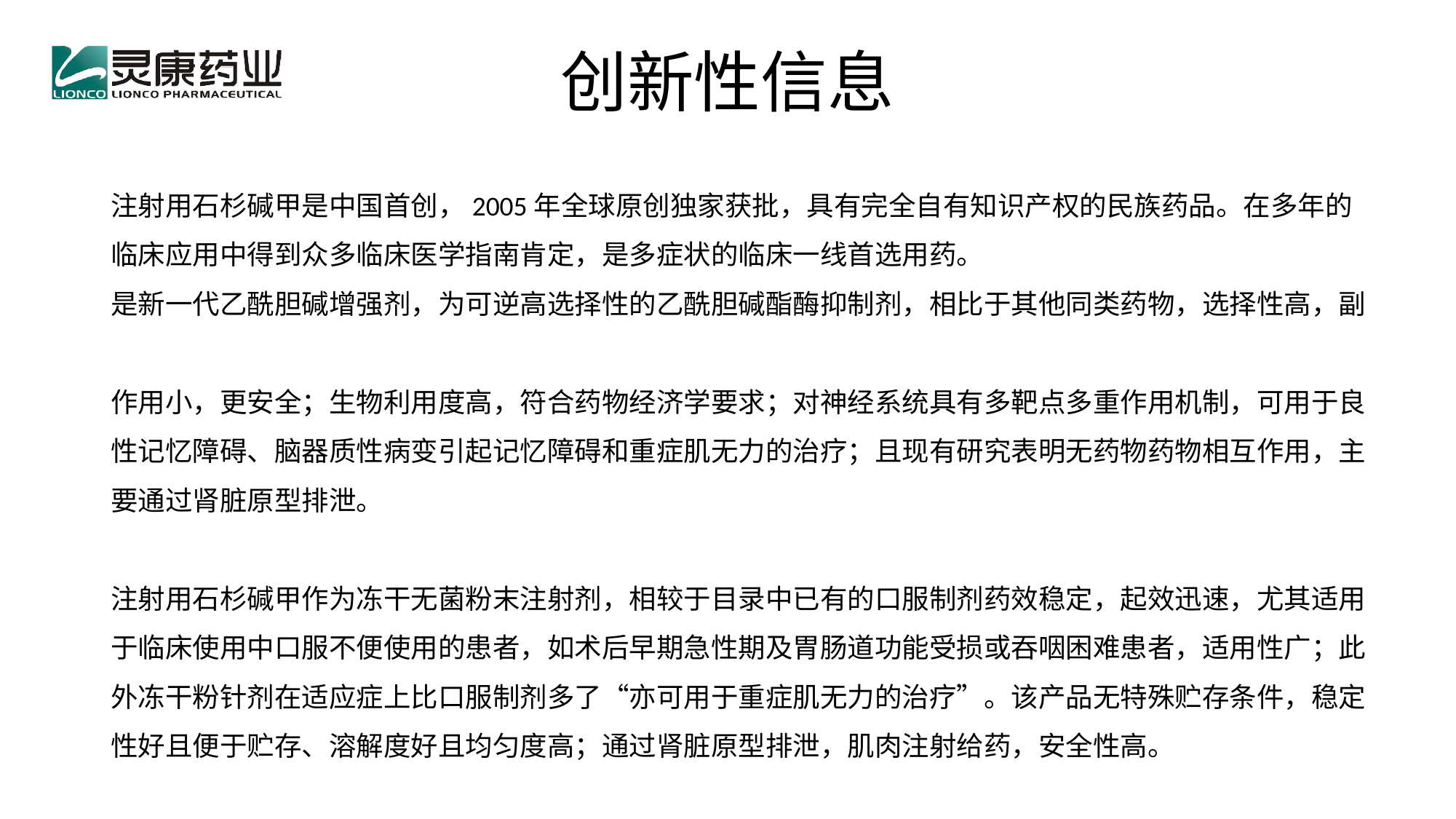

# 创新性信息
注射用石杉碱甲是中国首创，2005年全球原创独家获批，具有完全自有知识产权的民族药品。在多年的临床应用中得到众多临床医学指南肯定，是多症状的临床一线首选用药。
是新一代乙酰胆碱增强剂，为可逆高选择性的乙酰胆碱酯酶抑制剂，相比于其他同类药物，选择性高，副

作用小，更安全；生物利用度高，符合药物经济学要求；对神经系统具有多靶点多重作用机制，可用于良性记忆障碍、脑器质性病变引起记忆障碍和重症肌无力的治疗；且现有研究表明无药物药物相互作用，主要通过肾脏原型排泄。

注射用石杉碱甲作为冻干无菌粉末注射剂，相较于目录中已有的口服制剂药效稳定，起效迅速，尤其适用于临床使用中口服不便使用的患者，如术后早期急性期及胃肠道功能受损或吞咽困难患者，适用性广；此外冻干粉针剂在适应症上比口服制剂多了“亦可用于重症肌无力的治疗”。该产品无特殊贮存条件，稳定性好且便于贮存、溶解度好且均匀度高；通过肾脏原型排泄，肌肉注射给药，安全性高。